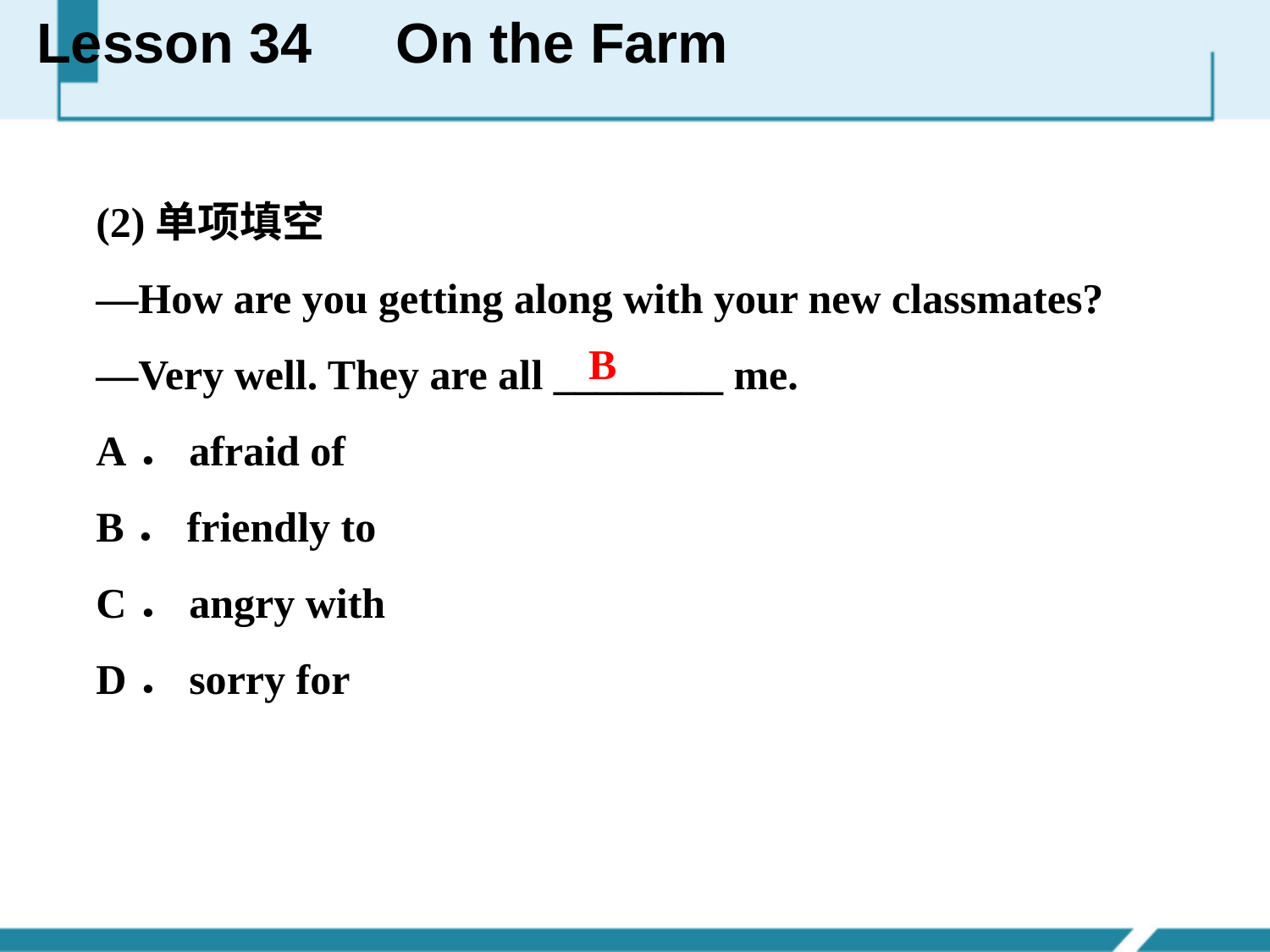

Lesson 34　On the Farm
(2)单项填空
—How are you getting along with your new classmates?
—Very well. They are all ________ me.
A．afraid of
B．friendly to
C．angry with
D．sorry for
B